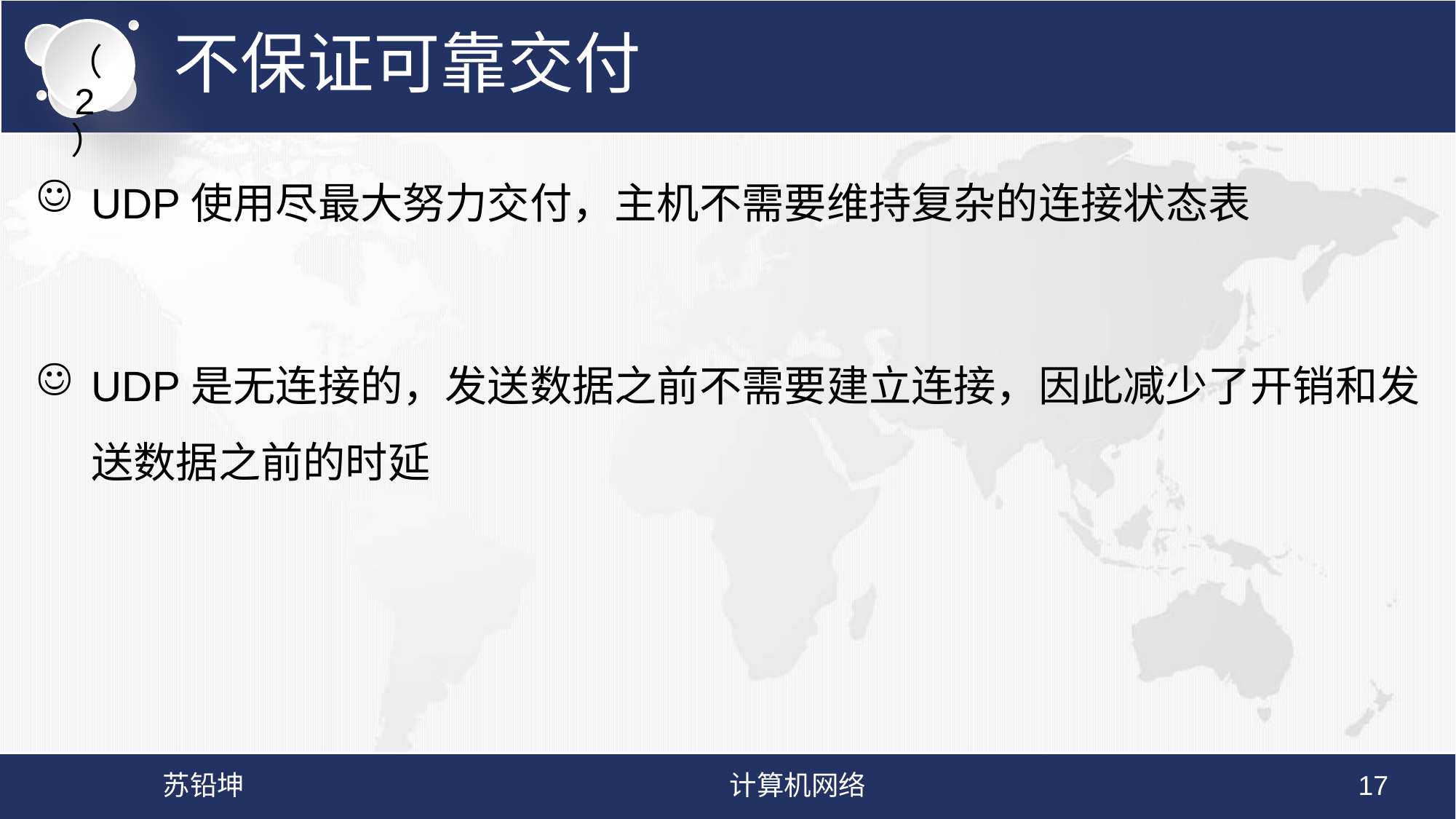

# 不保证可靠交付
（2）
UDP使用尽最大努力交付，主机不需要维持复杂的连接状态表

UDP是无连接的，发送数据之前不需要建立连接，因此减少了开销和发送数据之前的时延
苏铅坤
计算机网络
17